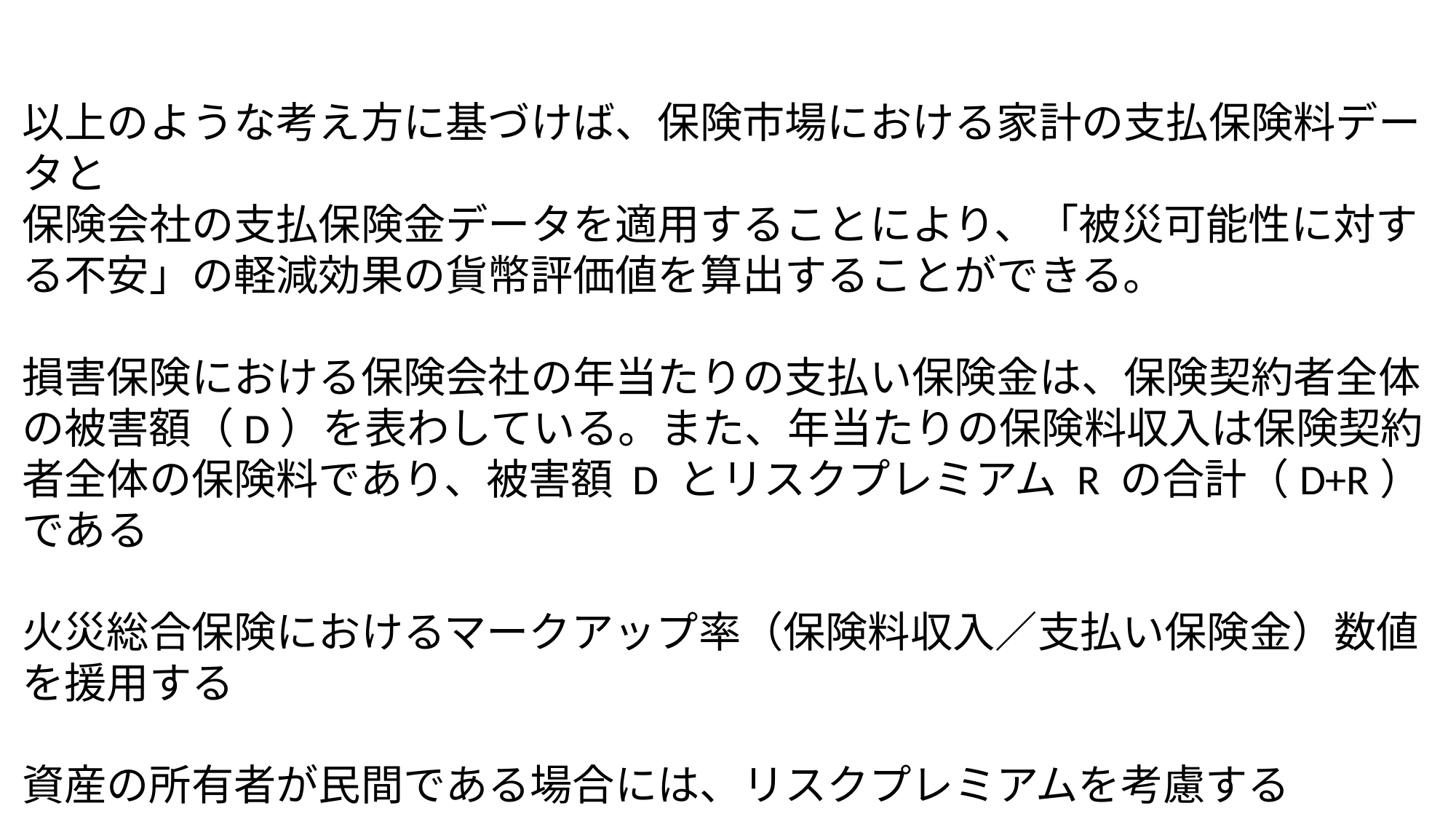

以上のような考え方に基づけば、保険市場における家計の支払保険料データと
保険会社の支払保険金データを適用することにより、「被災可能性に対する不安」の軽減効果の貨幣評価値を算出することができる。

損害保険における保険会社の年当たりの支払い保険金は、保険契約者全体の被害額（D）を表わしている。また、年当たりの保険料収入は保険契約者全体の保険料であり、被害額 D とリスクプレミアム R の合計（D+R）である

火災総合保険におけるマークアップ率（保険料収入／支払い保険金）数値を援用する

資産の所有者が民間である場合には、リスクプレミアムを考慮する